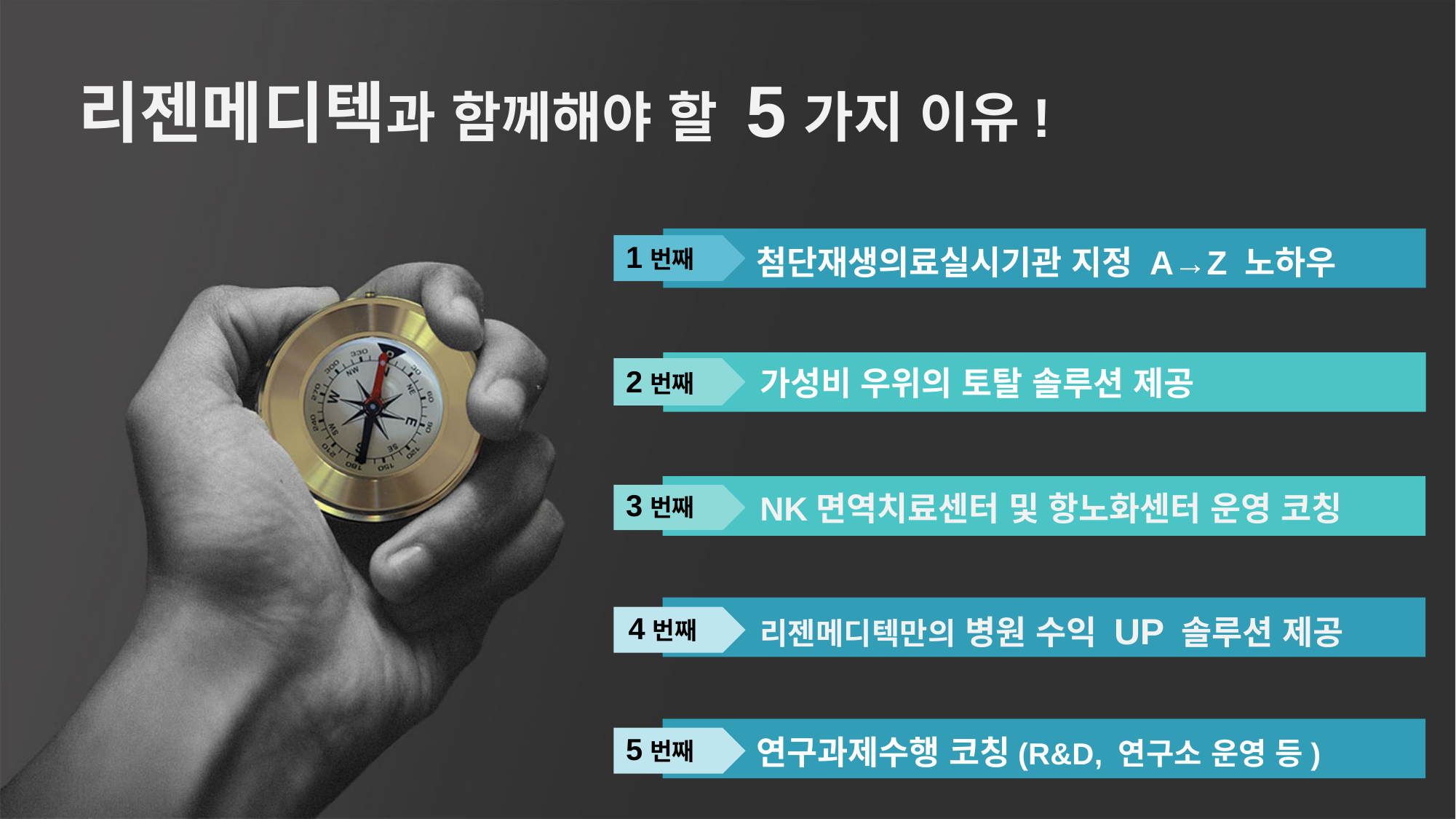

리젠메디텍과 함께해야 할 5가지 이유!

1번째

첨단재생의료실시기관 지정 A→Z 노하우

2번째

가성비 우위의 토탈 솔루션 제공

3번째

NK면역치료센터 및 항노화센터 운영 코칭

4번째

리젠메디텍만의 병원 수익 UP 솔루션 제공

5번째

연구과제수행 코칭(R&D, 연구소 운영 등)